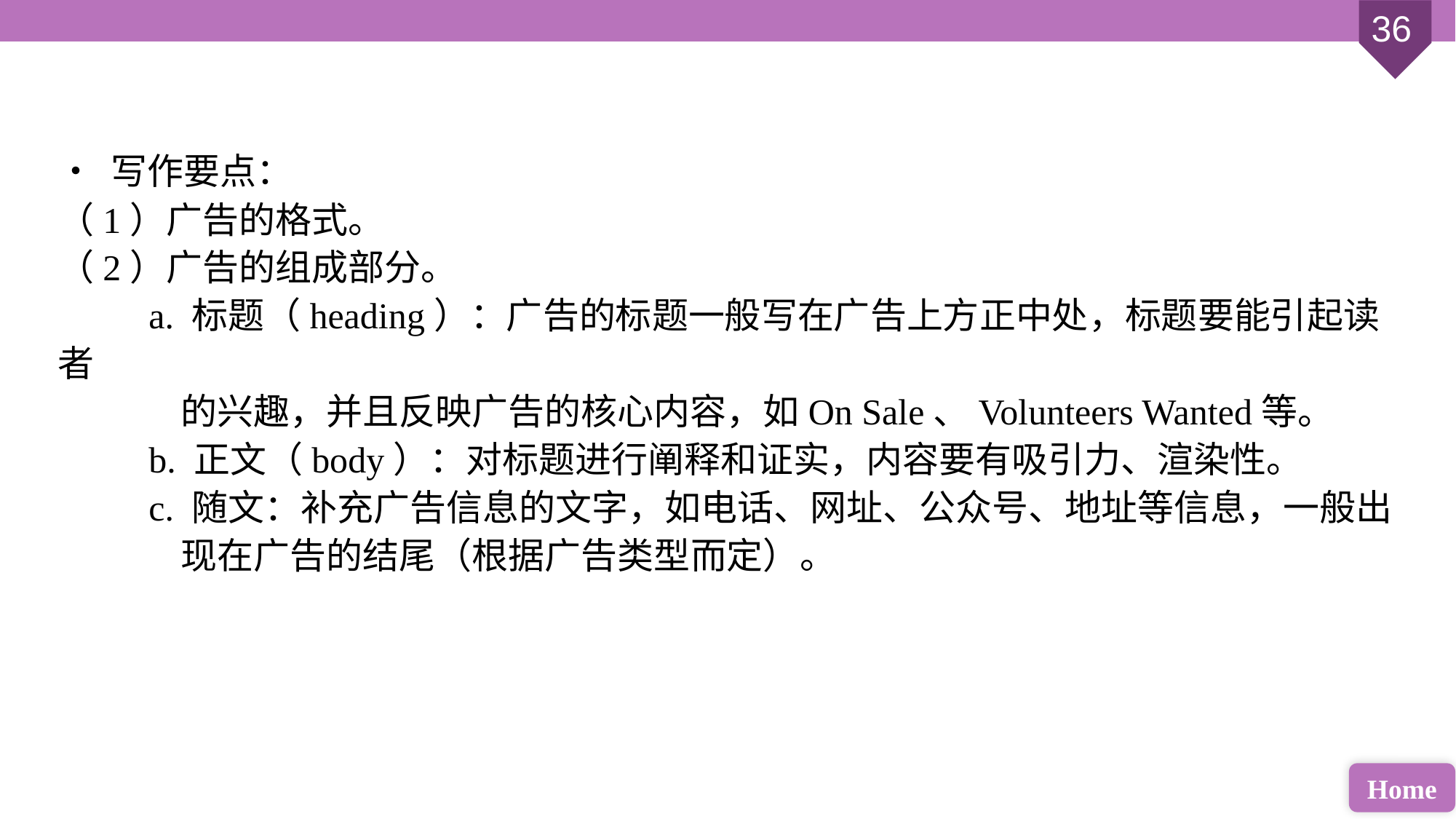

• 写作要点：
（1）广告的格式。
（2）广告的组成部分。
          a. 标题（heading）：广告的标题一般写在广告上方正中处，标题要能引起读者
              的兴趣，并且反映广告的核心内容，如On Sale、Volunteers Wanted等。
          b. 正文（body）：对标题进行阐释和证实，内容要有吸引力、渲染性。
          c. 随文：补充广告信息的文字，如电话、网址、公众号、地址等信息，一般出
              现在广告的结尾（根据广告类型而定）。